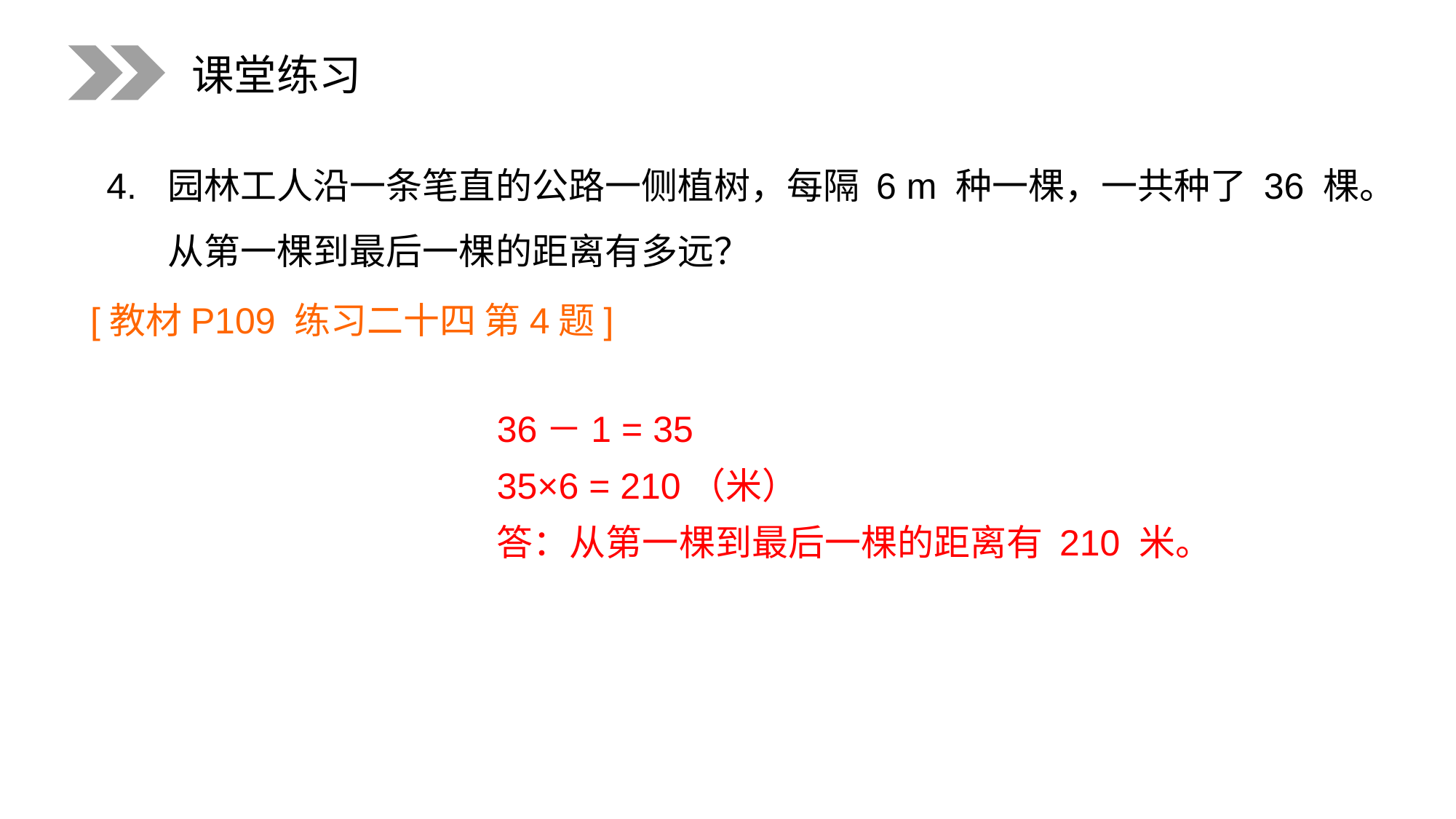

课堂练习
园林工人沿一条笔直的公路一侧植树，每隔 6 m 种一棵，一共种了 36 棵。从第一棵到最后一棵的距离有多远？
[教材P109 练习二十四 第4题]
36－1 = 35
35×6 = 210（米）
答：从第一棵到最后一棵的距离有 210 米。